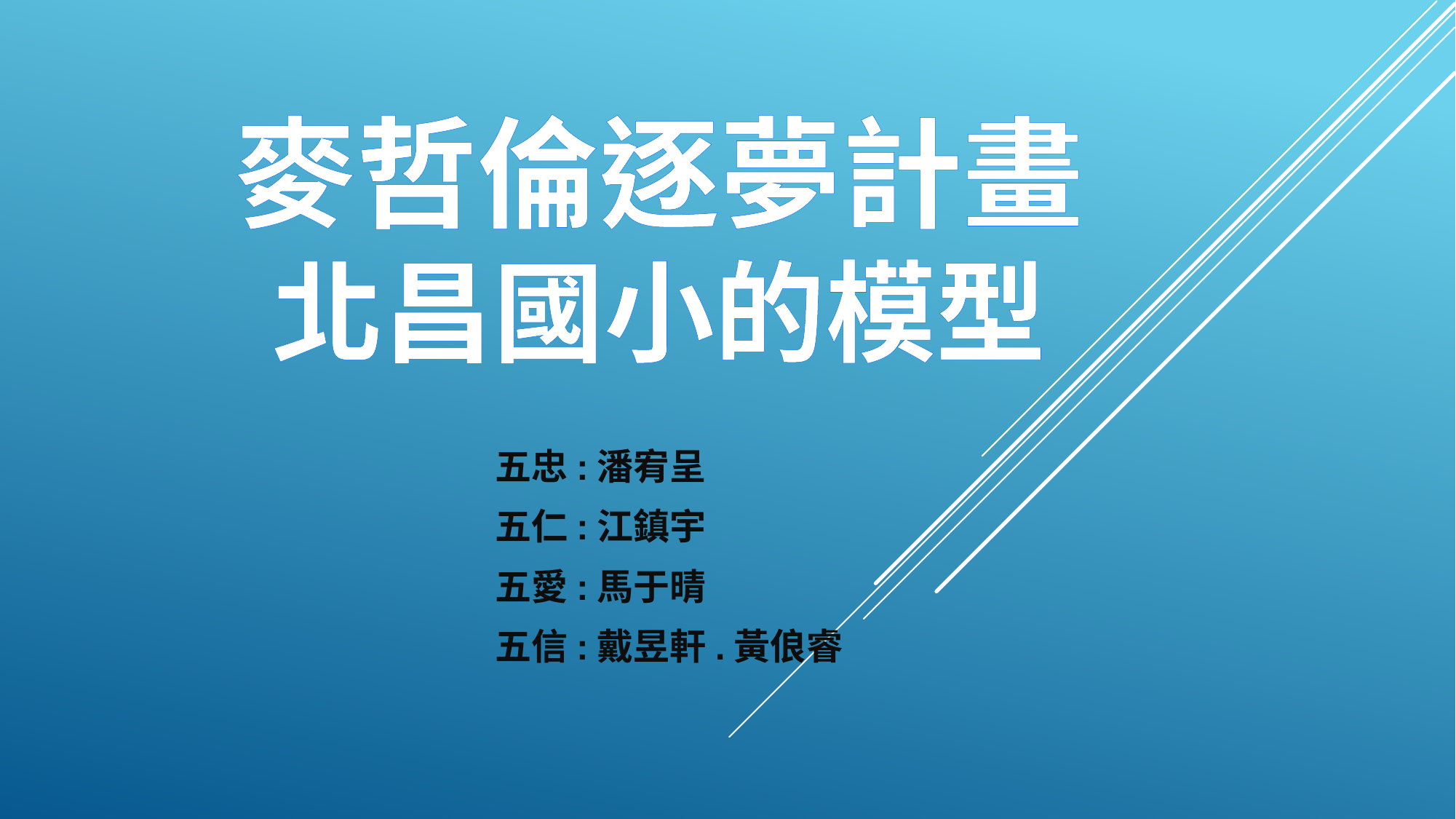

# 麥哲倫逐夢計畫 北昌國小的模型
五忠:潘宥呈
五仁:江鎮宇
五愛:馬于晴
五信:戴昱軒.黃俍睿